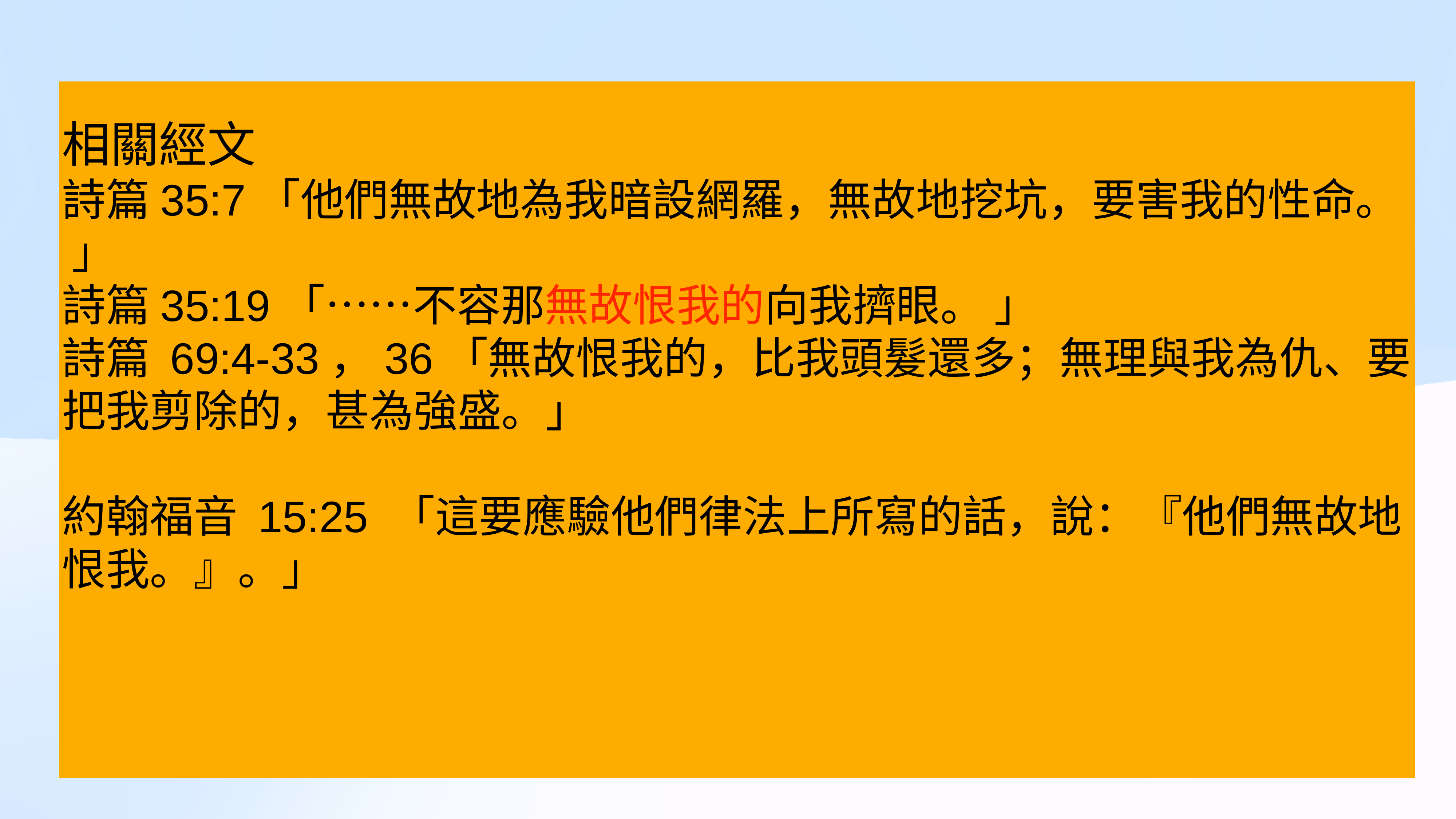

相關經文
詩篇35:7「他們無故地為我暗設網羅，無故地挖坑，要害我的性命。 」
詩篇35:19「⋯⋯不容那無故恨我的向我擠眼。 」
詩篇 69:4-33，36「無故恨我的，比我頭髮還多；無理與我為仇、要把我剪除的，甚為強盛。」

約翰福音 15:25 「這要應驗他們律法上所寫的話，說：『他們無故地恨我。』。」